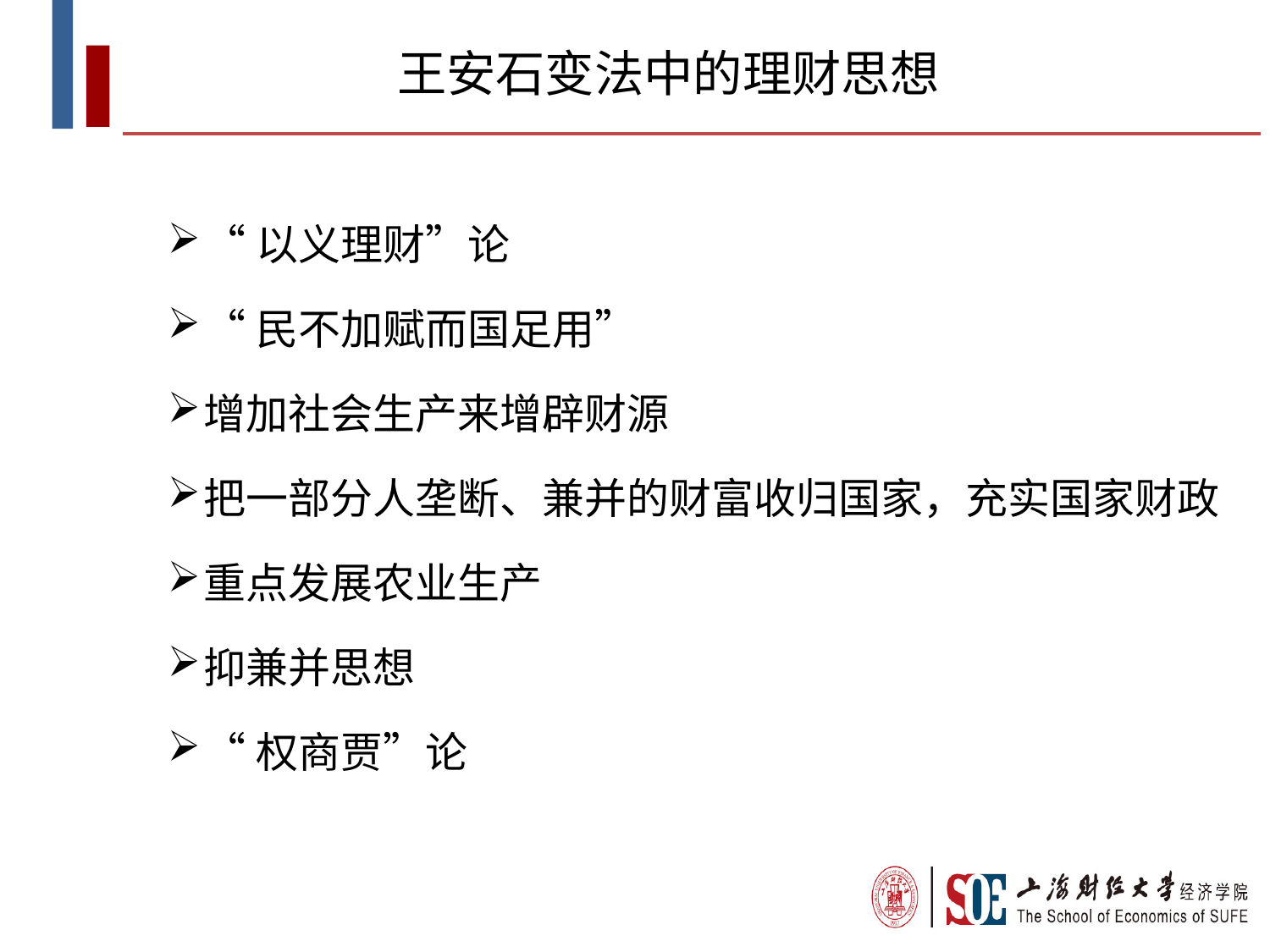

王安石变法中的理财思想
“以义理财”论
“民不加赋而国足用”
增加社会生产来增辟财源
把一部分人垄断、兼并的财富收归国家，充实国家财政
重点发展农业生产
抑兼并思想
“权商贾”论